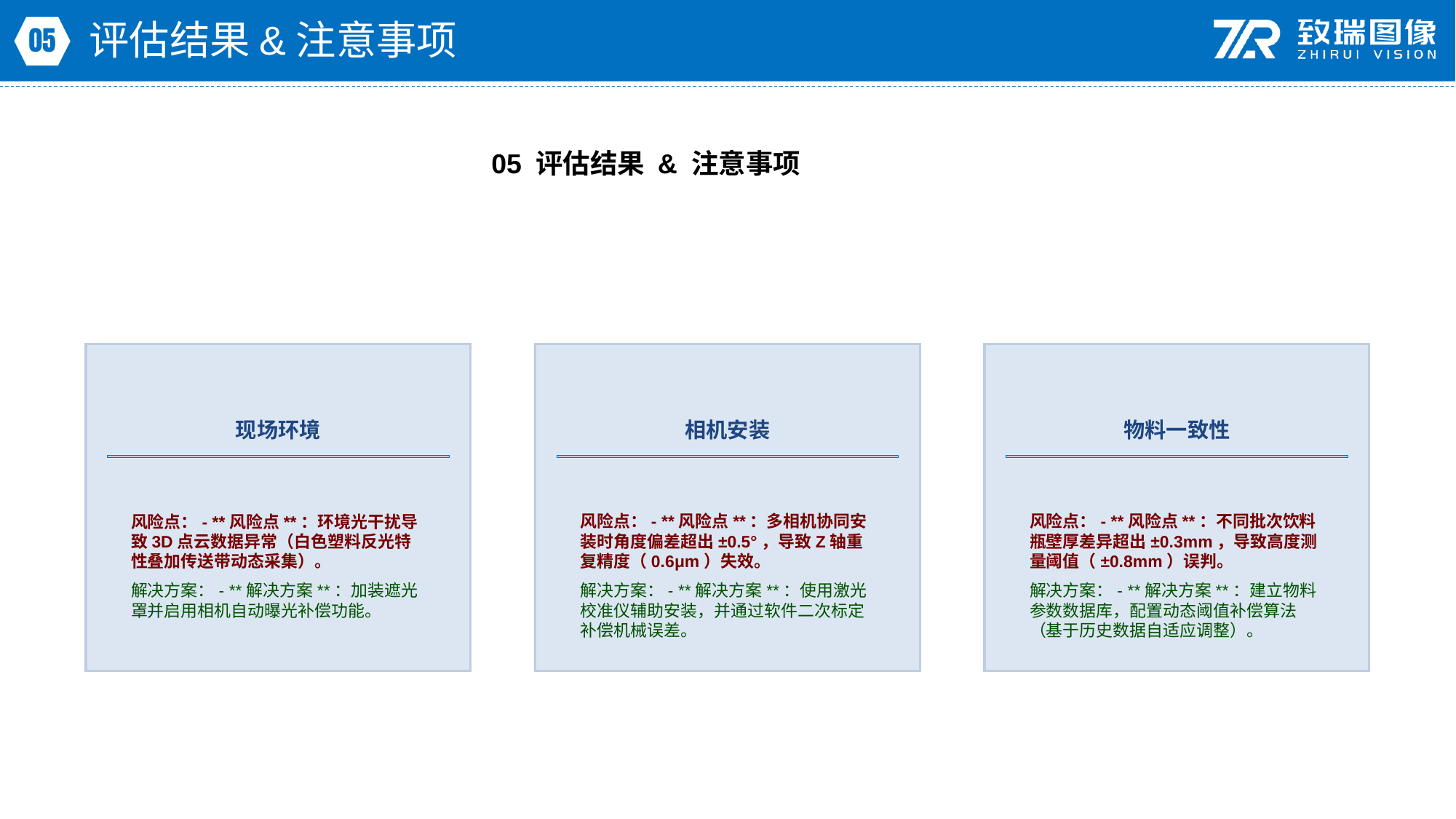

评估结果&注意事项
05

05 评估结果 & 注意事项

现场环境

相机安装

物料一致性

风险点：- **风险点**：环境光干扰导致3D点云数据异常（白色塑料反光特性叠加传送带动态采集）。
解决方案：- **解决方案**：加装遮光罩并启用相机自动曝光补偿功能。

风险点：- **风险点**：多相机协同安装时角度偏差超出±0.5°，导致Z轴重复精度（0.6μm）失效。
解决方案：- **解决方案**：使用激光校准仪辅助安装，并通过软件二次标定补偿机械误差。

风险点：- **风险点**：不同批次饮料瓶壁厚差异超出±0.3mm，导致高度测量阈值（±0.8mm）误判。
解决方案：- **解决方案**：建立物料参数数据库，配置动态阈值补偿算法（基于历史数据自适应调整）。